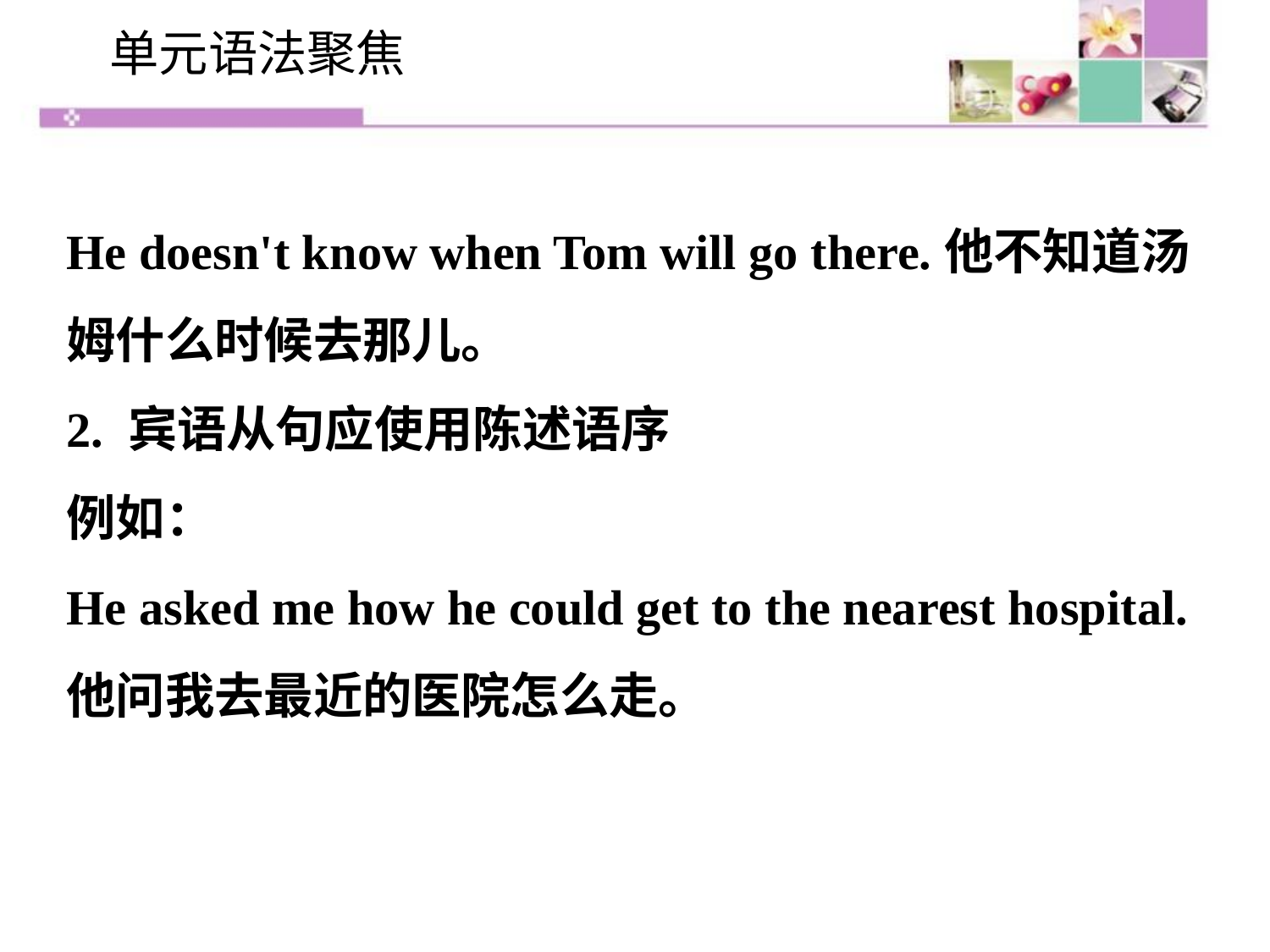

单元语法聚焦

He doesn't know when Tom will go there.他不知道汤姆什么时候去那儿。
2. 宾语从句应使用陈述语序
例如：
He asked me how he could get to the nearest hospital. 他问我去最近的医院怎么走。